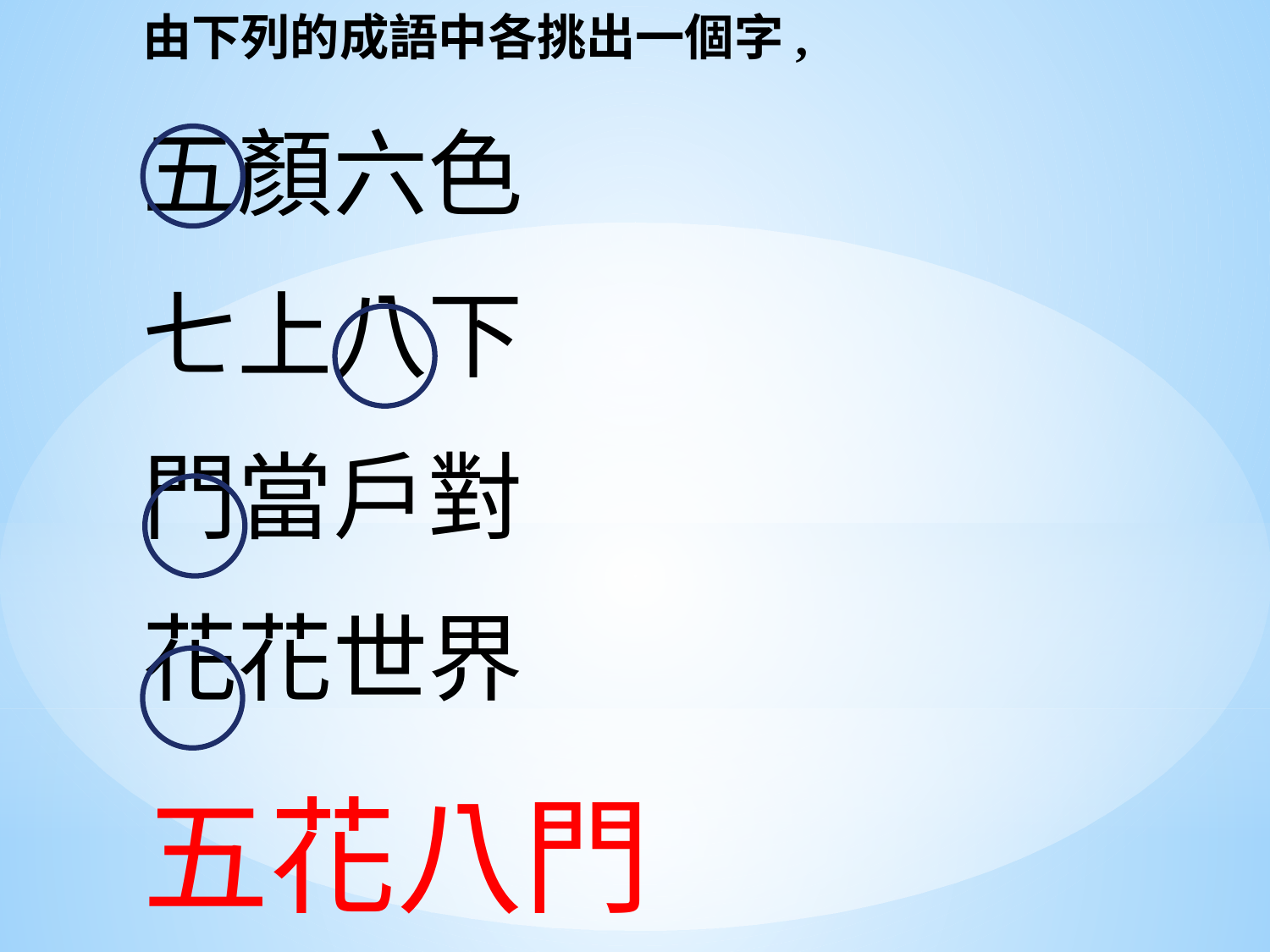

由下列的成語中各挑出一個字,
五顏六色
七上八下
門當戶對
花花世界
五花八門